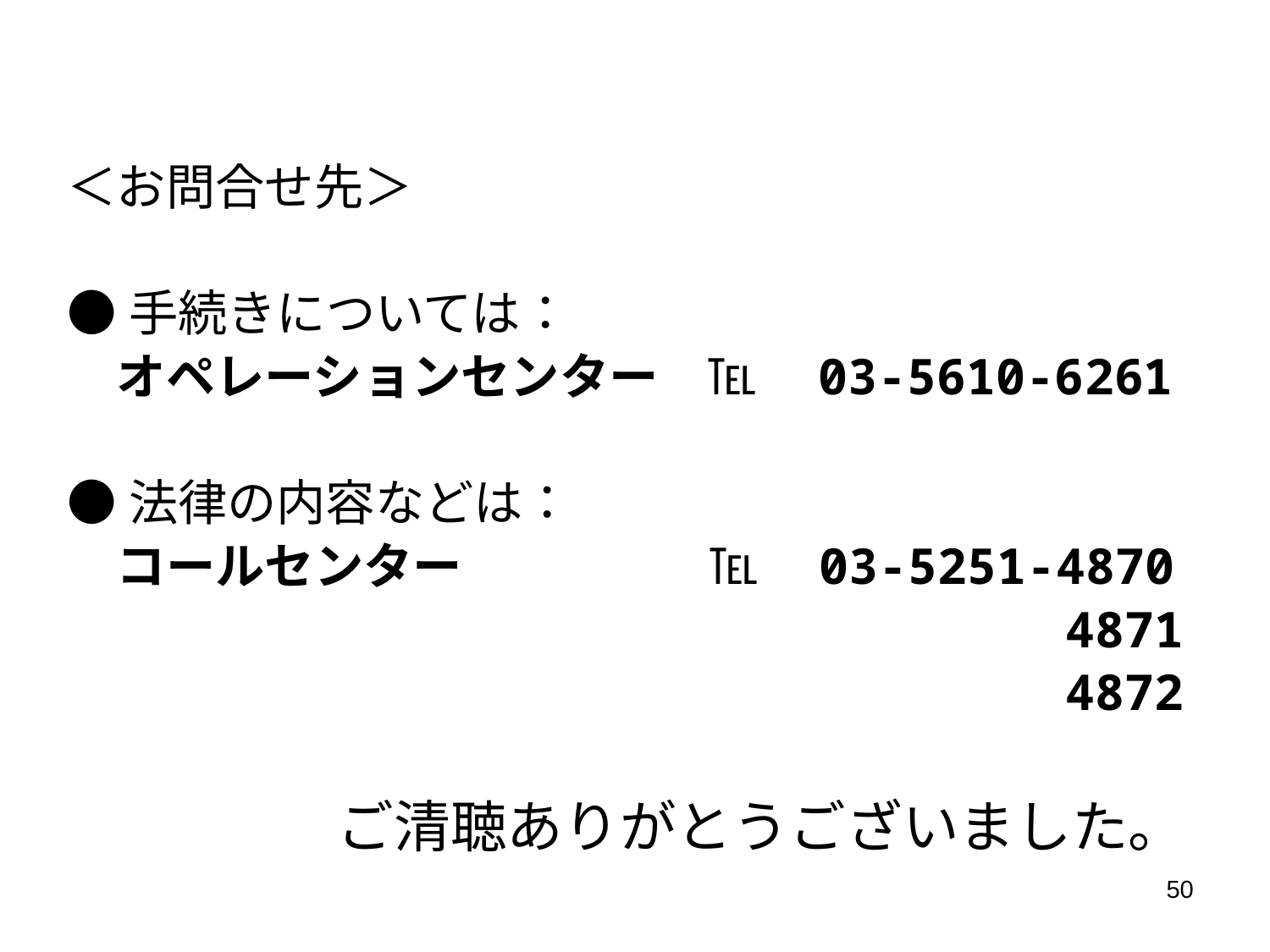

＜お問合せ先＞

●手続きについては：
　オペレーションセンター　℡　03‐5610‐6261

●法律の内容などは：
　コールセンター　　　　　℡　03‐5251‐4870
　　　　　　　　　　　　　　　　　　　　4871
　　　　　　　　　　　　　　　　　　　　4872
ご清聴ありがとうございました。
50